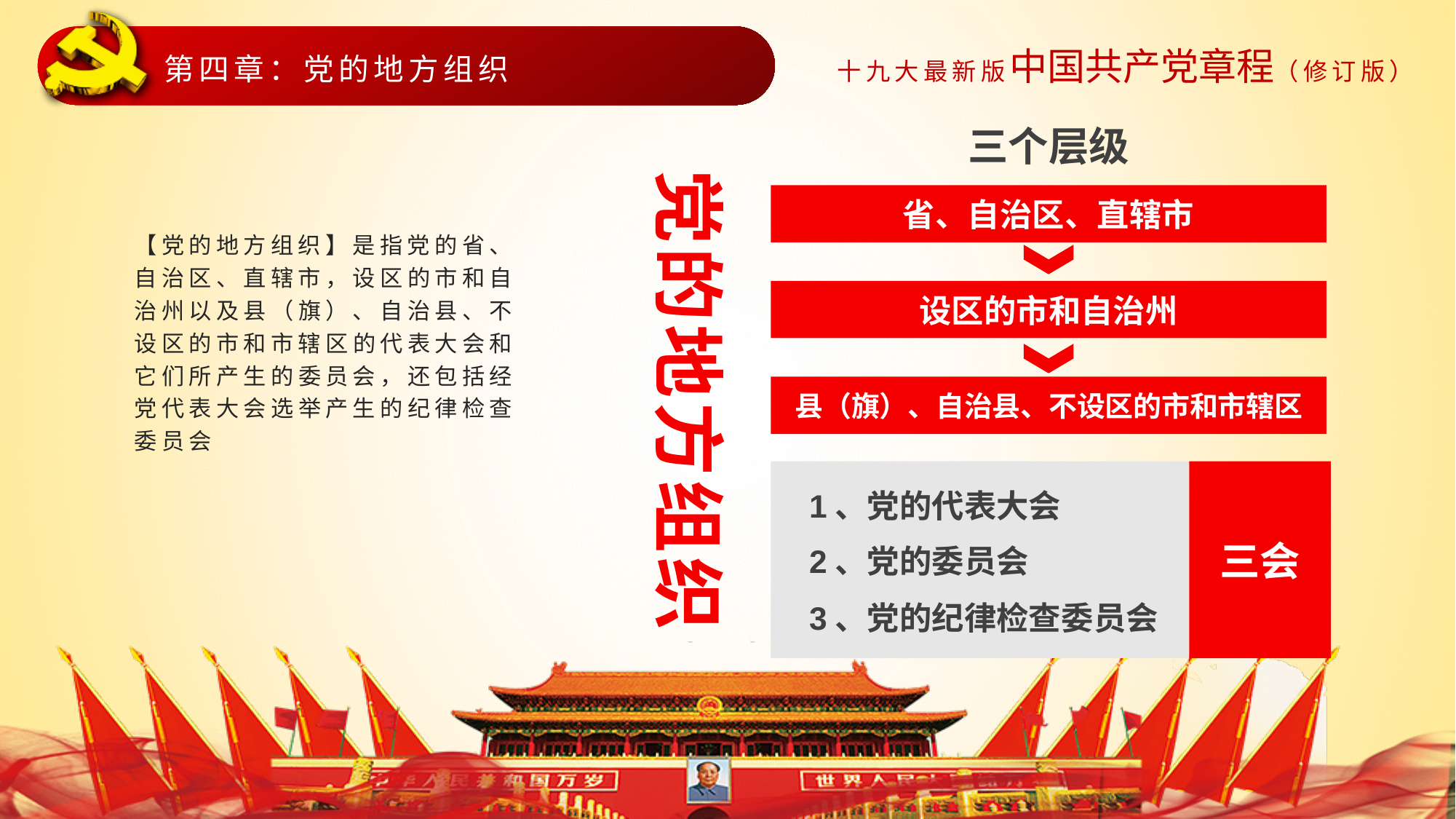

第四章：党的地方组织
三个层级
党的地方组织
省、自治区、直辖市
【党的地方组织】是指党的省、自治区、直辖市，设区的市和自治州以及县（旗）、自治县、不设区的市和市辖区的代表大会和它们所产生的委员会，还包括经党代表大会选举产生的纪律检查委员会

设区的市和自治州

县（旗）、自治县、不设区的市和市辖区

三会

1、党的代表大会
2、党的委员会
3、党的纪律检查委员会